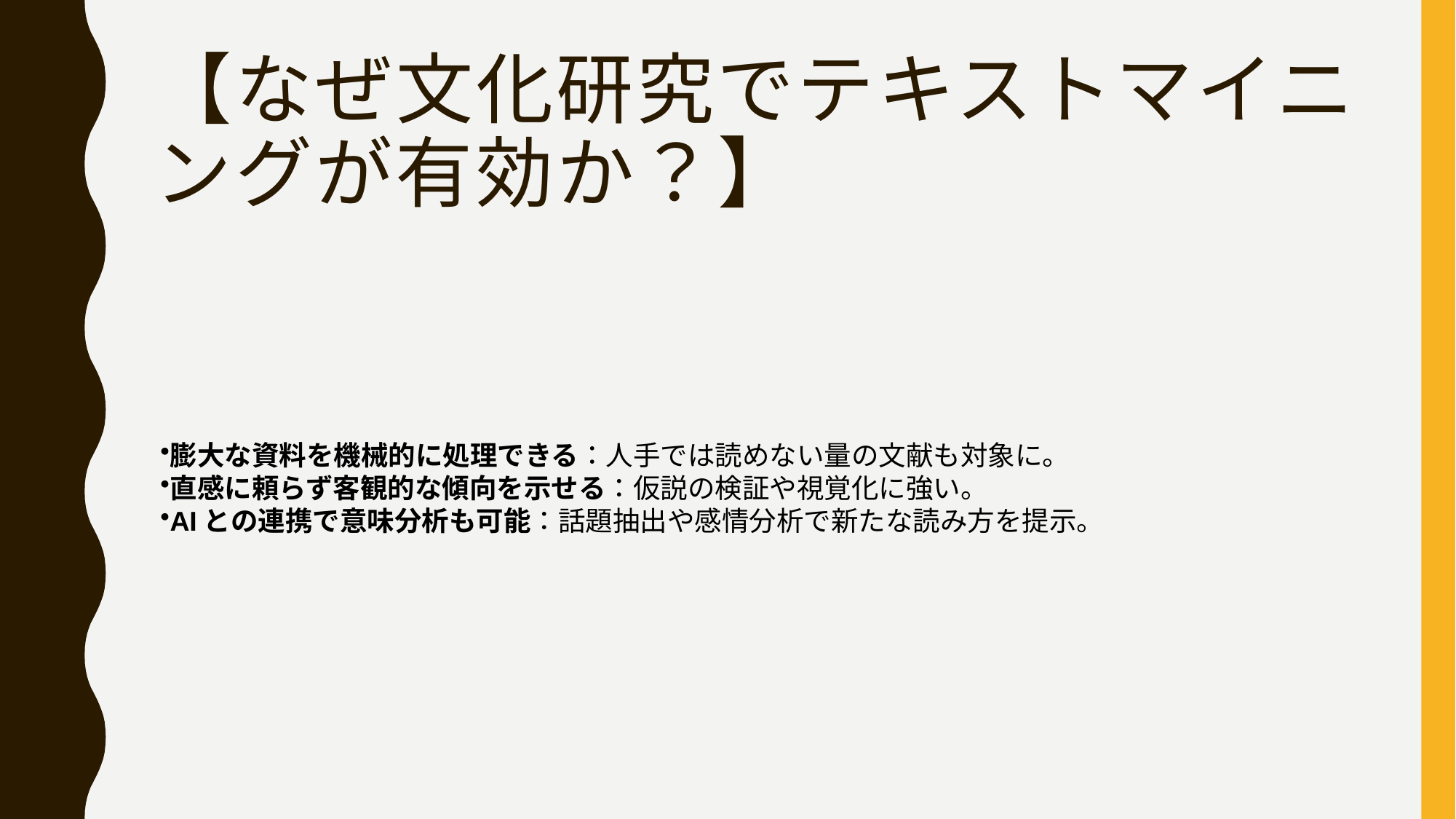

# 【なぜ文化研究でテキストマイニングが有効か？】
膨大な資料を機械的に処理できる：人手では読めない量の文献も対象に。
直感に頼らず客観的な傾向を示せる：仮説の検証や視覚化に強い。
AIとの連携で意味分析も可能：話題抽出や感情分析で新たな読み方を提示。